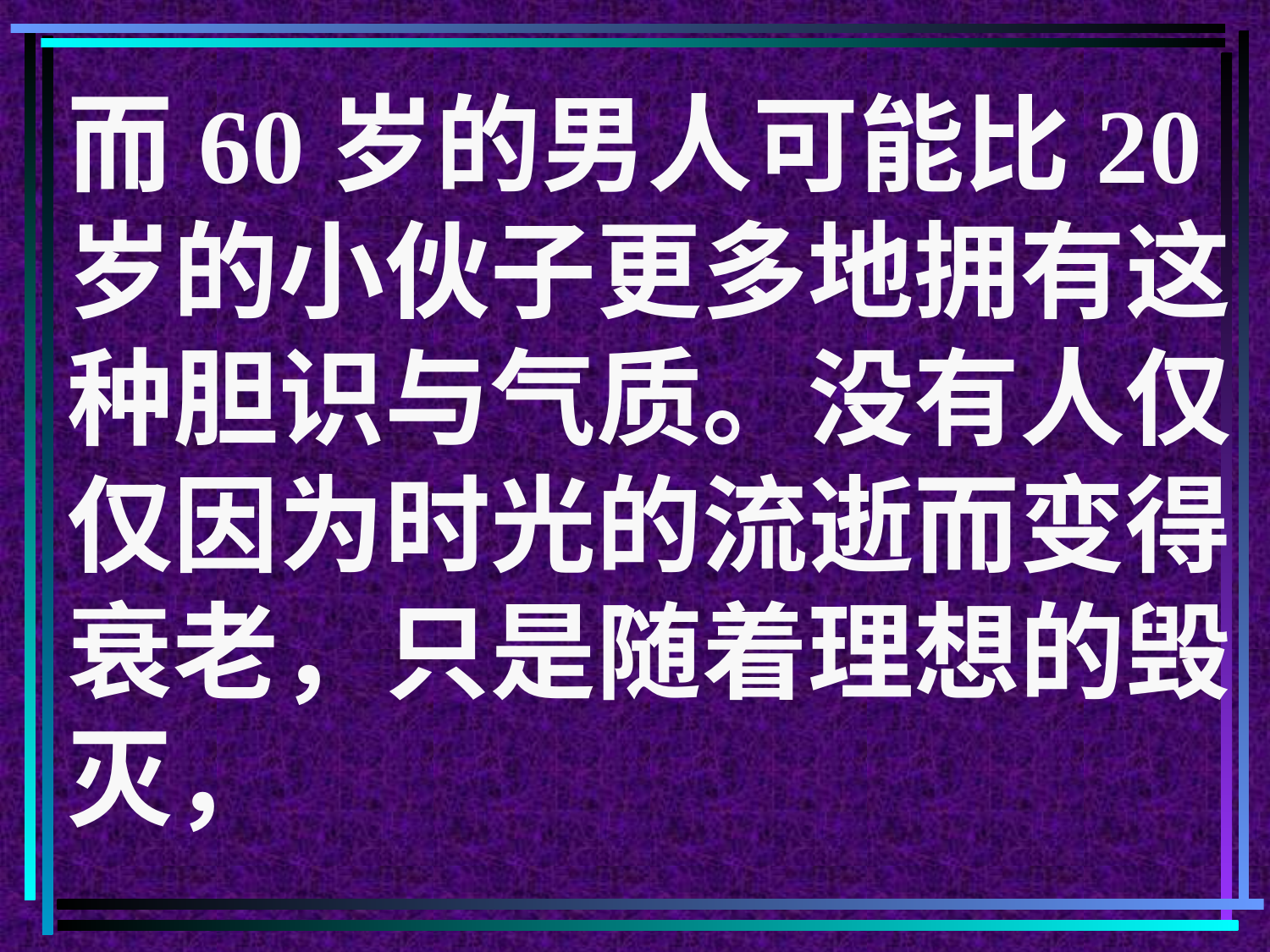

而60岁的男人可能比20岁的小伙子更多地拥有这种胆识与气质。没有人仅仅因为时光的流逝而变得衰老，只是随着理想的毁灭，